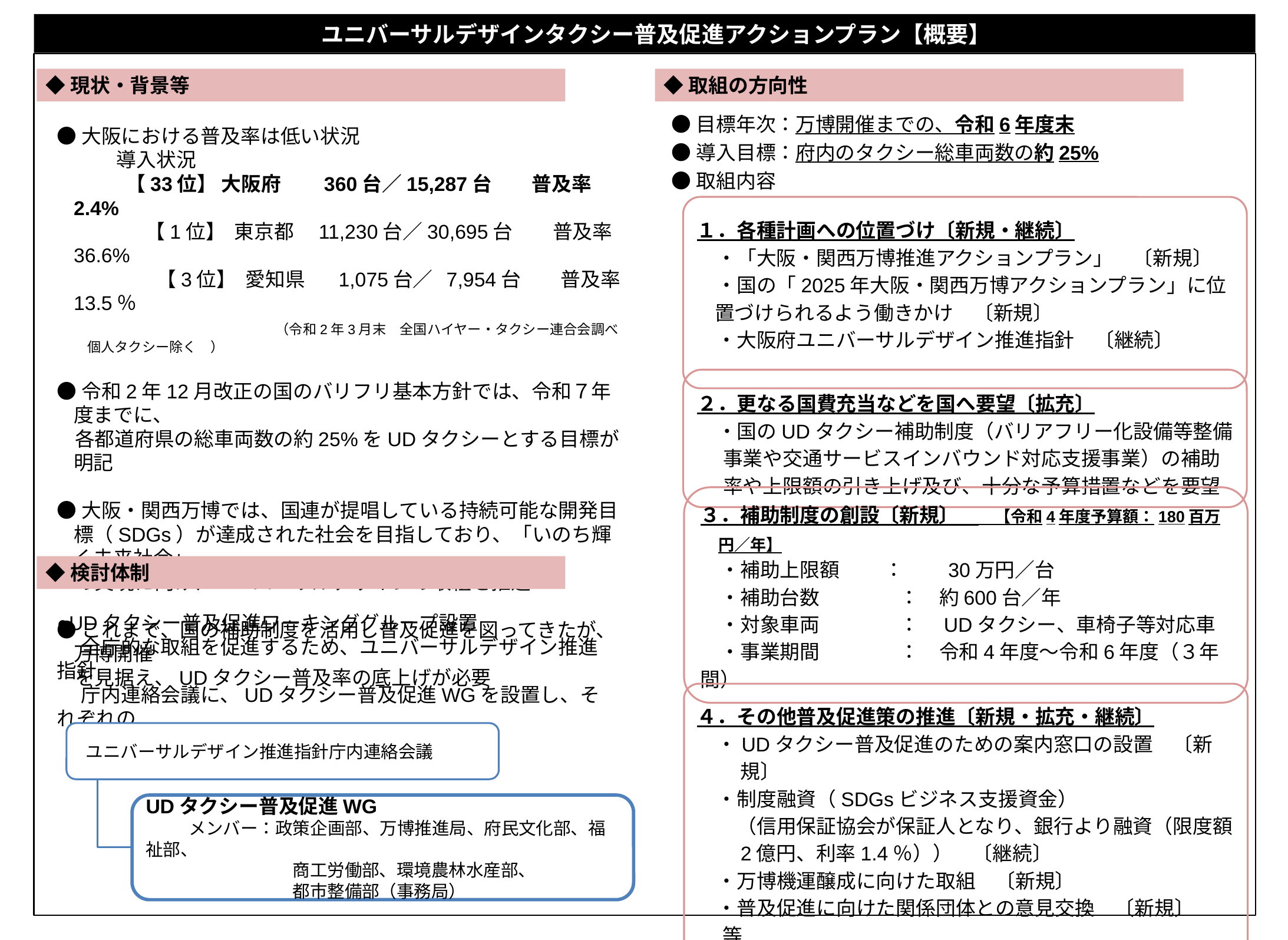

ユニバーサルデザインタクシー普及促進アクションプラン【概要】

◆現状・背景等
◆取組の方向性
●目標年次：万博開催までの、令和6年度末
●導入目標：府内のタクシー総車両数の約25%
●取組内容
●大阪における普及率は低い状況
　　　導入状況
　　　  【33位】 大阪府　    360台／15,287台　　普及率  2.4%
　　 　 　【1位】  東京都　11,230台／30,695台　　普及率36.6%
　　　　　【3位】  愛知県　  1,075台／  7,954台　　普及率13.5％
　　　　　　　　　　　（令和2年3月末　全国ハイヤー・タクシー連合会調べ　個人タクシー除く　）

●令和2年12月改正の国のバリフリ基本方針では、令和７年度までに、
   各都道府県の総車両数の約25%をUDタクシーとする目標が明記

●大阪・関西万博では、国連が提唱している持続可能な開発目標（SDGs）が達成された社会を目指しており、「いのち輝く未来社会」
   の実現に向け、ユニバーサルデザインの取組を推進

●これまで、国の補助制度を活用し普及促進を図ってきたが、万博開催
   を見据え、UDタクシー普及率の底上げが必要
１．各種計画への位置づけ〔新規・継続〕
　・「大阪・関西万博推進アクションプラン」　〔新規〕
　・国の「2025年大阪・関西万博アクションプラン」に位置づけられるよう働きかけ　〔新規〕
　・大阪府ユニバーサルデザイン推進指針　〔継続〕
２．更なる国費充当などを国へ要望〔拡充〕
　・国のUDタクシー補助制度（バリアフリー化設備等整備事業や交通サービスインバウンド対応支援事業）の補助率や上限額の引き上げ及び、十分な予算措置などを要望
３．補助制度の創設〔新規〕　　【令和4年度予算額：180百万円／年】
　・補助上限額　　 ：　　30万円／台
　・補助台数　　　　：　約600台／年
　・対象車両　　　　：　UDタクシー、車椅子等対応車
　・事業期間　　　　：　令和4年度～令和6年度（３年間）
◆検討体制
●UDタクシー普及促進ワーキンググループ設置
　 全庁的な取組を促進するため、ユニバーサルデザイン推進指針
　 庁内連絡会議に、UDタクシー普及促進WGを設置し、それぞれの
　 役割のもと具体的な施策の取組を進める
４．その他普及促進策の推進〔新規・拡充・継続〕
　・UDタクシー普及促進のための案内窓口の設置　〔新規〕
　・制度融資（SDGsビジネス支援資金）
　　（信用保証協会が保証人となり、銀行より融資（限度額2億円、利率1.4％））　〔継続〕
　・万博機運醸成に向けた取組　〔新規〕
　・普及促進に向けた関係団体との意見交換　〔新規〕　　等
 ユニバーサルデザイン推進指針庁内連絡会議
UDタクシー普及促進WG
　　  メンバー：政策企画部、万博推進局、府民文化部、福祉部、
　　　  　　　　　商工労働部、環境農林水産部、
　　　　  　　　　都市整備部（事務局）